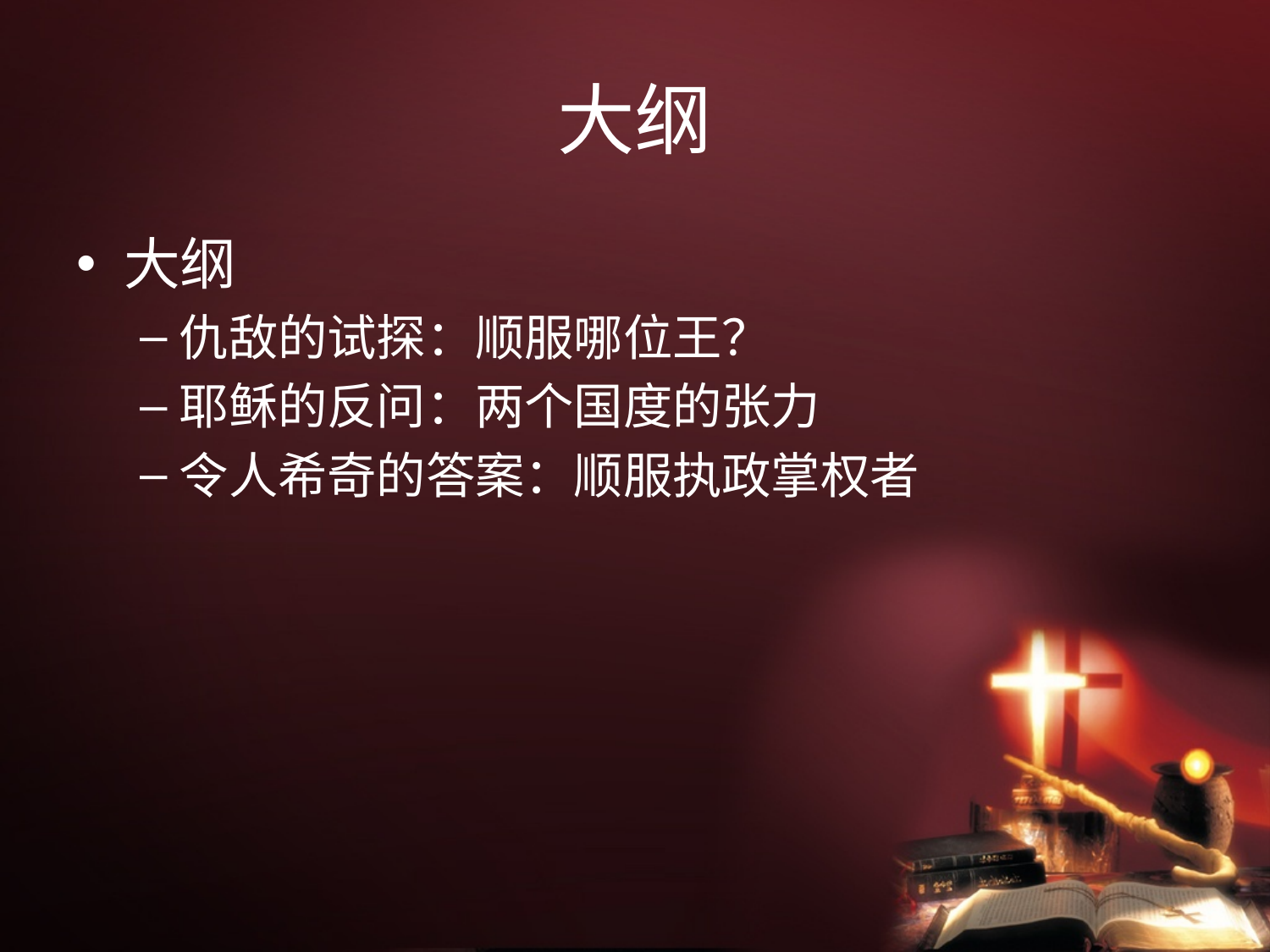

# 大纲
大纲
仇敌的试探：顺服哪位王？
耶稣的反问：两个国度的张力
令人希奇的答案：顺服执政掌权者